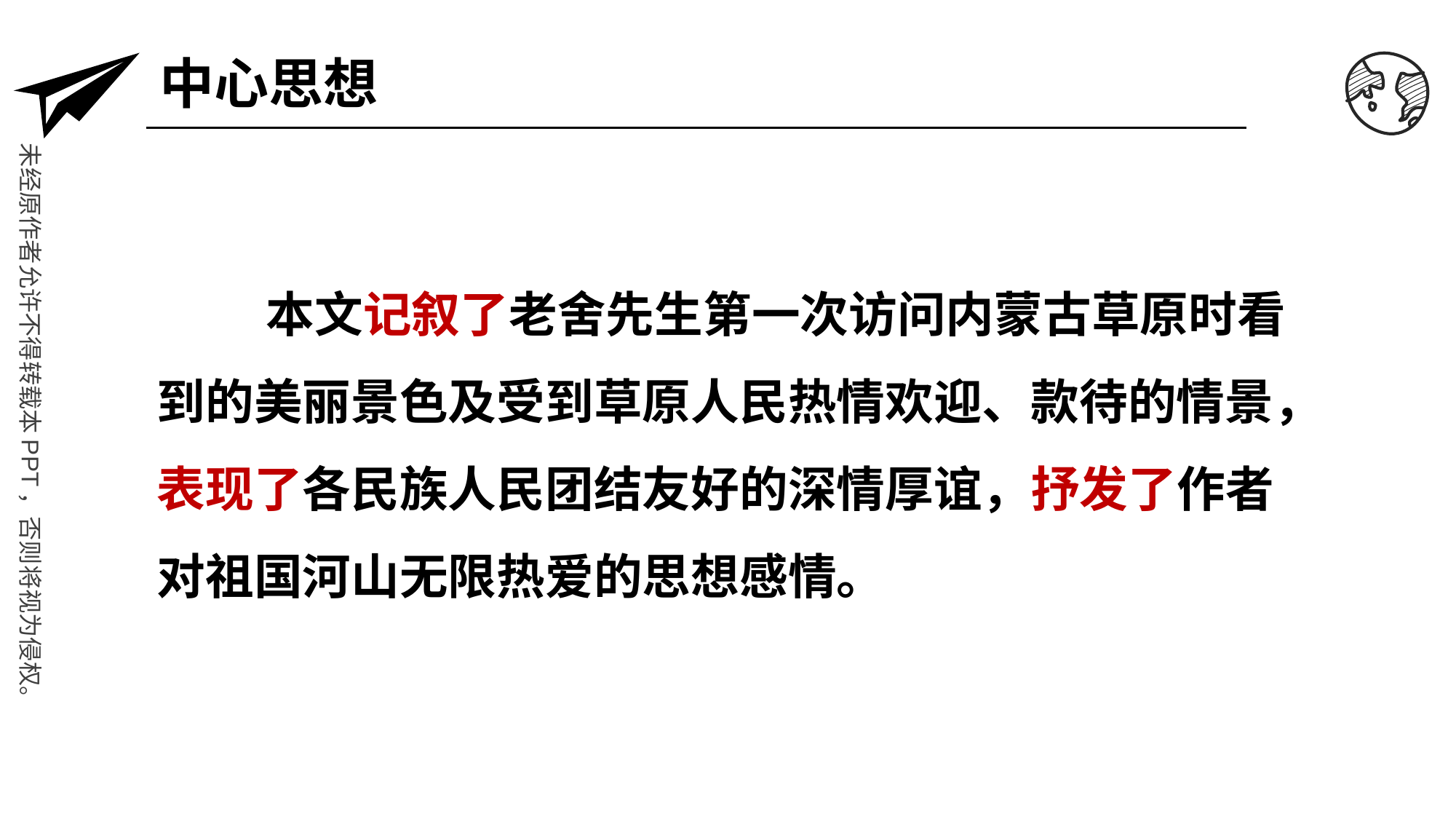

中心思想
	本文记叙了老舍先生第一次访问内蒙古草原时看到的美丽景色及受到草原人民热情欢迎、款待的情景，表现了各民族人民团结友好的深情厚谊，抒发了作者对祖国河山无限热爱的思想感情。